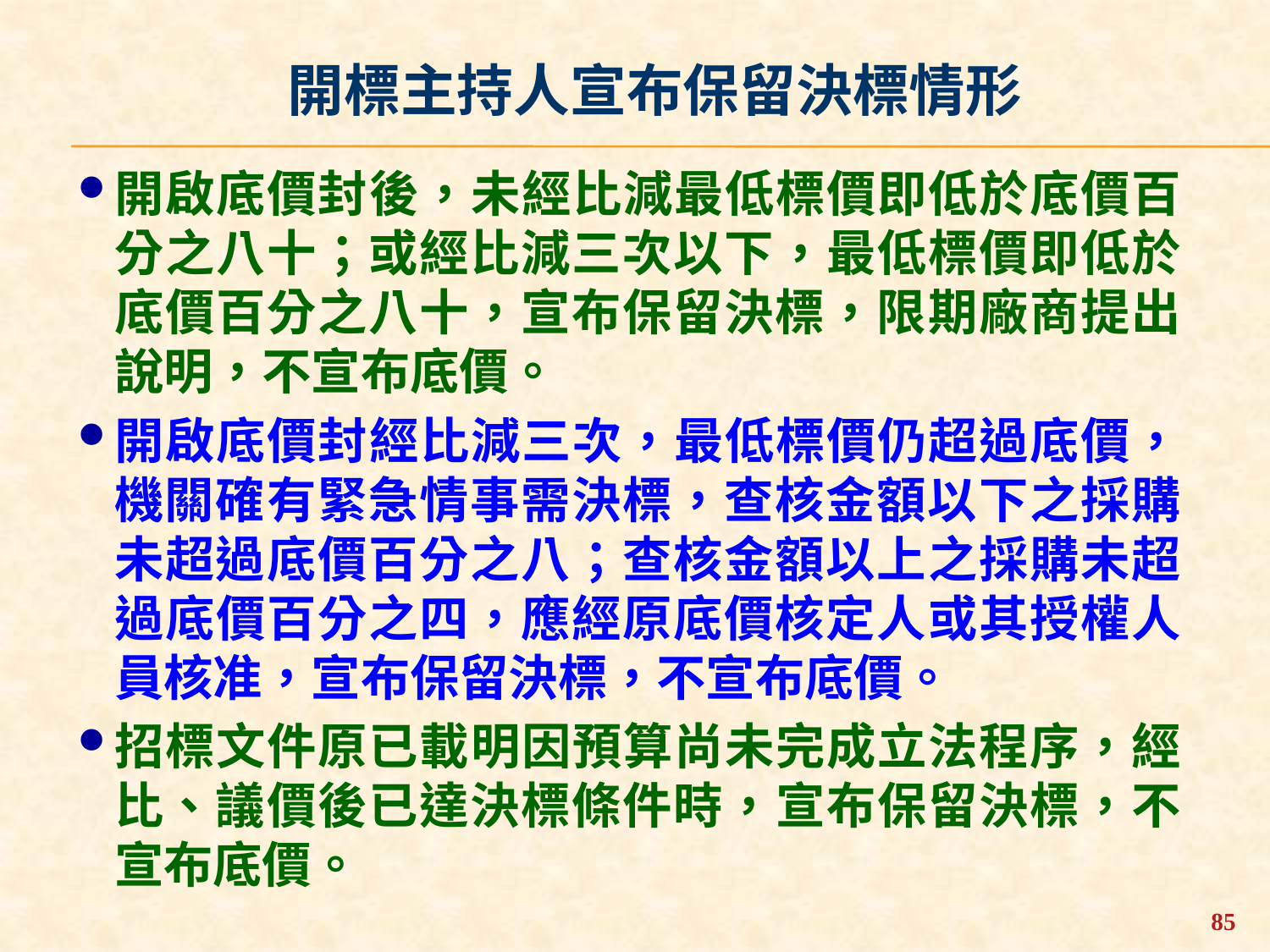

開標主持人宣布保留決標情形
開啟底價封後，未經比減最低標價即低於底價百分之八十；或經比減三次以下，最低標價即低於底價百分之八十，宣布保留決標，限期廠商提出說明，不宣布底價。
開啟底價封經比減三次，最低標價仍超過底價，機關確有緊急情事需決標，查核金額以下之採購未超過底價百分之八；查核金額以上之採購未超過底價百分之四，應經原底價核定人或其授權人員核准，宣布保留決標，不宣布底價。
招標文件原已載明因預算尚未完成立法程序，經比、議價後已達決標條件時，宣布保留決標，不宣布底價。

85